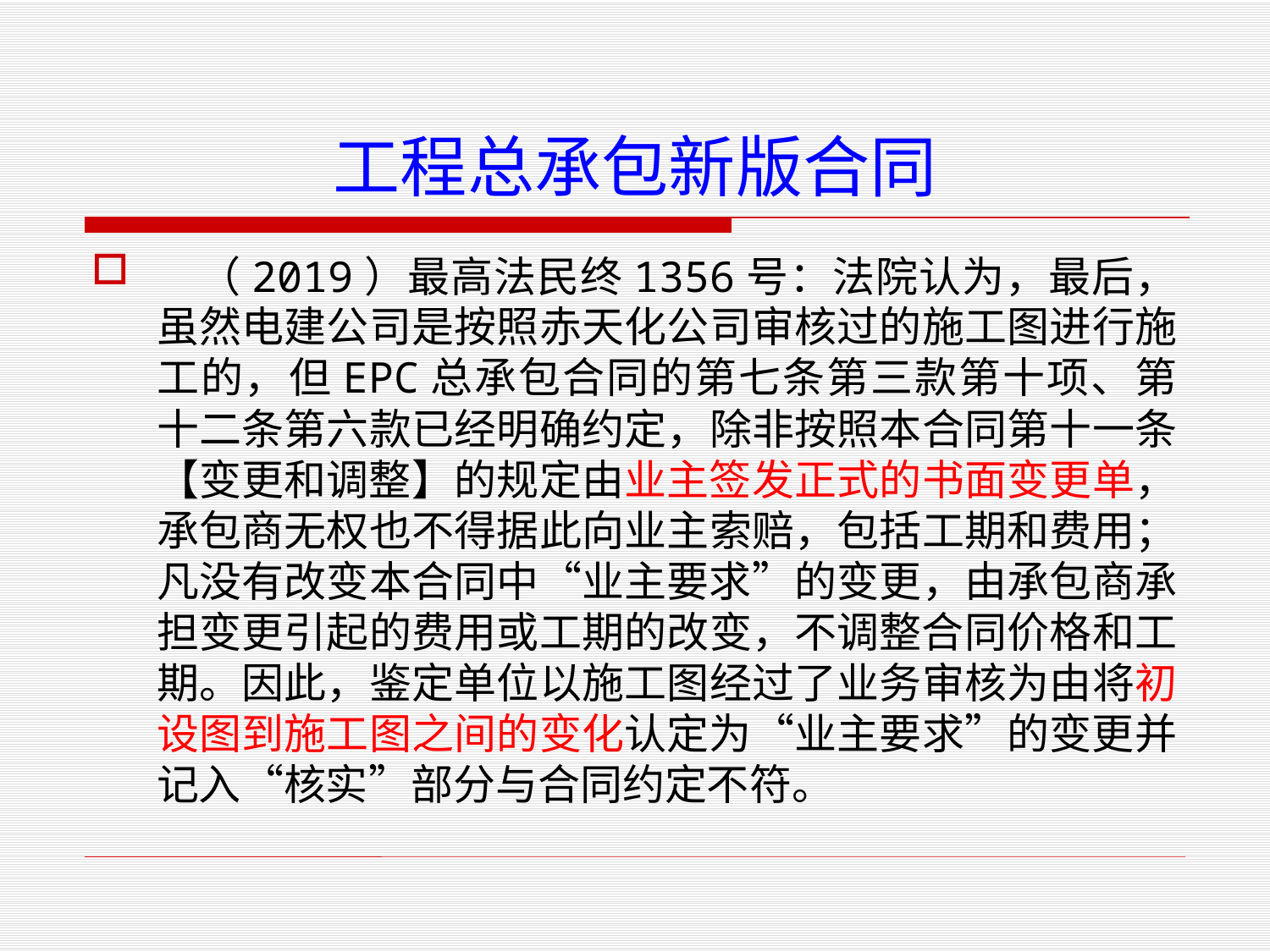

# 工程总承包新版合同
   （2019）最高法民终1356号：法院认为，最后，虽然电建公司是按照赤天化公司审核过的施工图进行施工的，但EPC总承包合同的第七条第三款第十项、第十二条第六款已经明确约定，除非按照本合同第十一条【变更和调整】的规定由业主签发正式的书面变更单，承包商无权也不得据此向业主索赔，包括工期和费用；凡没有改变本合同中“业主要求”的变更，由承包商承担变更引起的费用或工期的改变，不调整合同价格和工期。因此，鉴定单位以施工图经过了业务审核为由将初设图到施工图之间的变化认定为“业主要求”的变更并记入“核实”部分与合同约定不符。